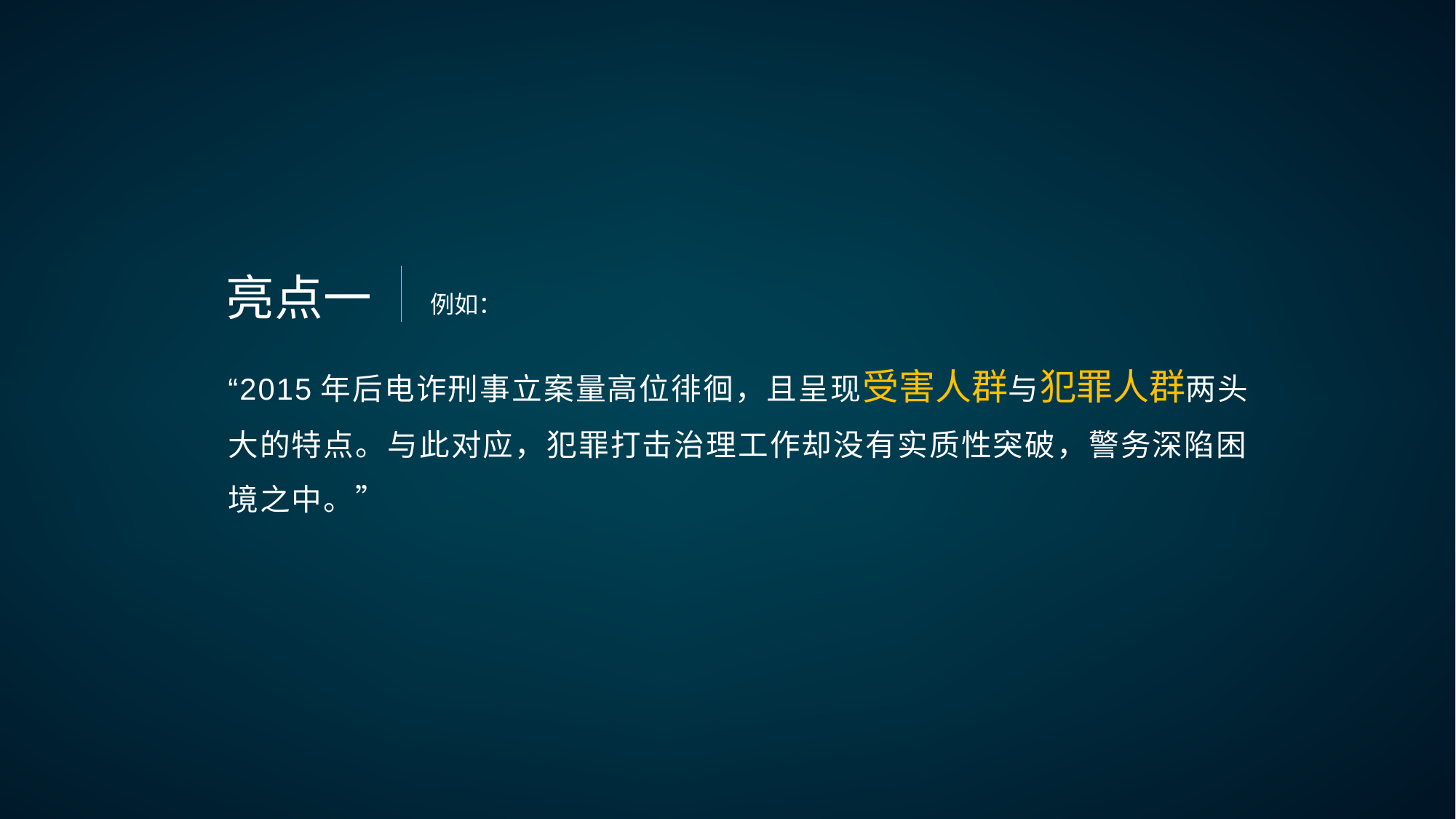

亮点一
例如：
“2015年后电诈刑事立案量高位徘徊，且呈现受害人群与犯罪人群两头大的特点。与此对应，犯罪打击治理工作却没有实质性突破，警务深陷困境之中。”